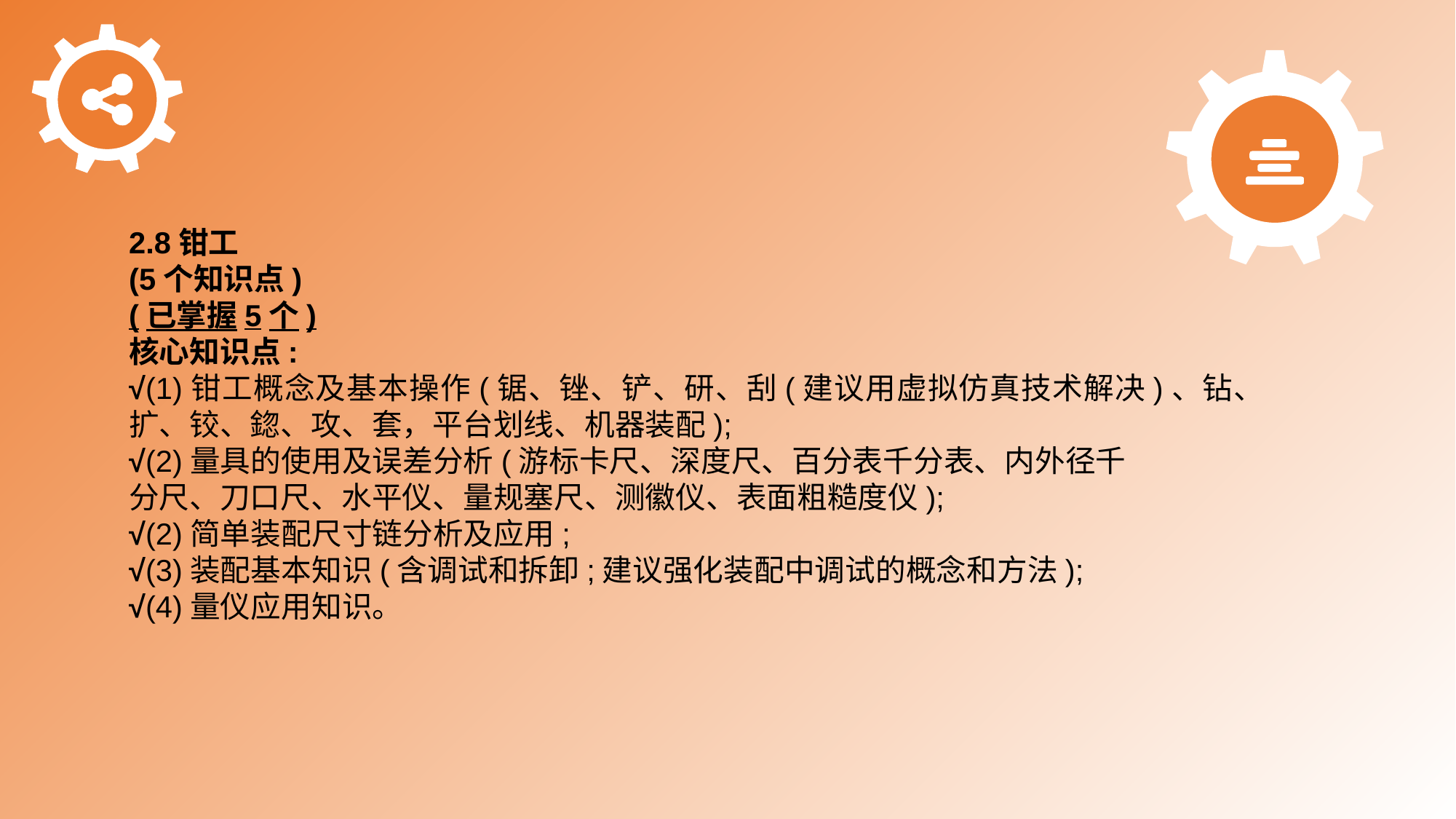

2.8钳工
(5个知识点)
(已掌握5个)
核心知识点:
√(1)钳工概念及基本操作(锯、锉、铲、研、刮(建议用虚拟仿真技术解决)、钻、扩、铰、鍃、攻、套，平台划线、机器装配);
√(2)量具的使用及误差分析(游标卡尺、深度尺、百分表千分表、内外径千
分尺、刀口尺、水平仪、量规塞尺、测徽仪、表面粗糙度仪);
√(2)简单装配尺寸链分析及应用;
√(3)装配基本知识(含调试和拆卸;建议强化装配中调试的概念和方法);
√(4)量仪应用知识。